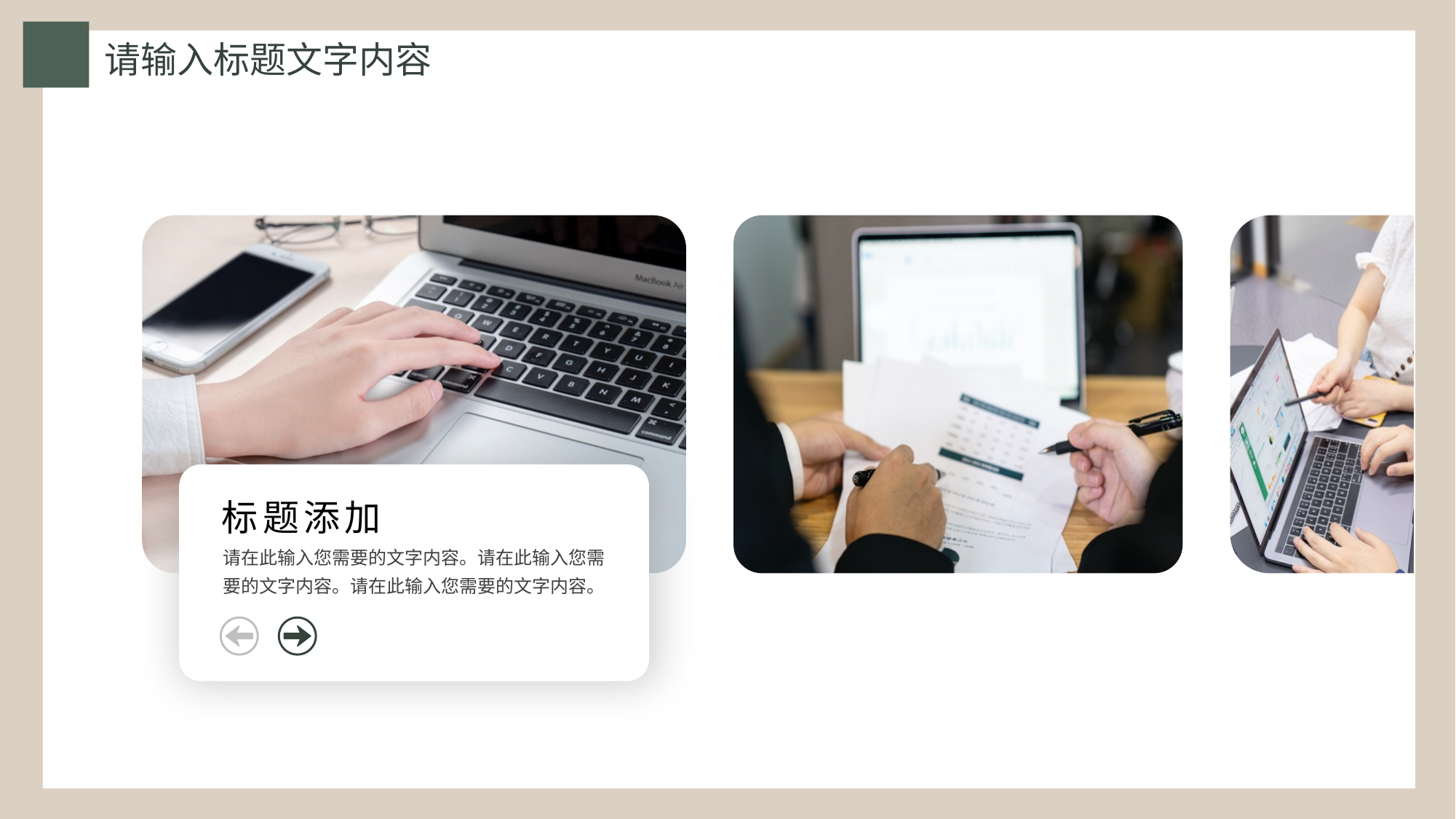

请输入标题文字内容

标题添加
请在此输入您需要的文字内容。请在此输入您需要的文字内容。请在此输入您需要的文字内容。